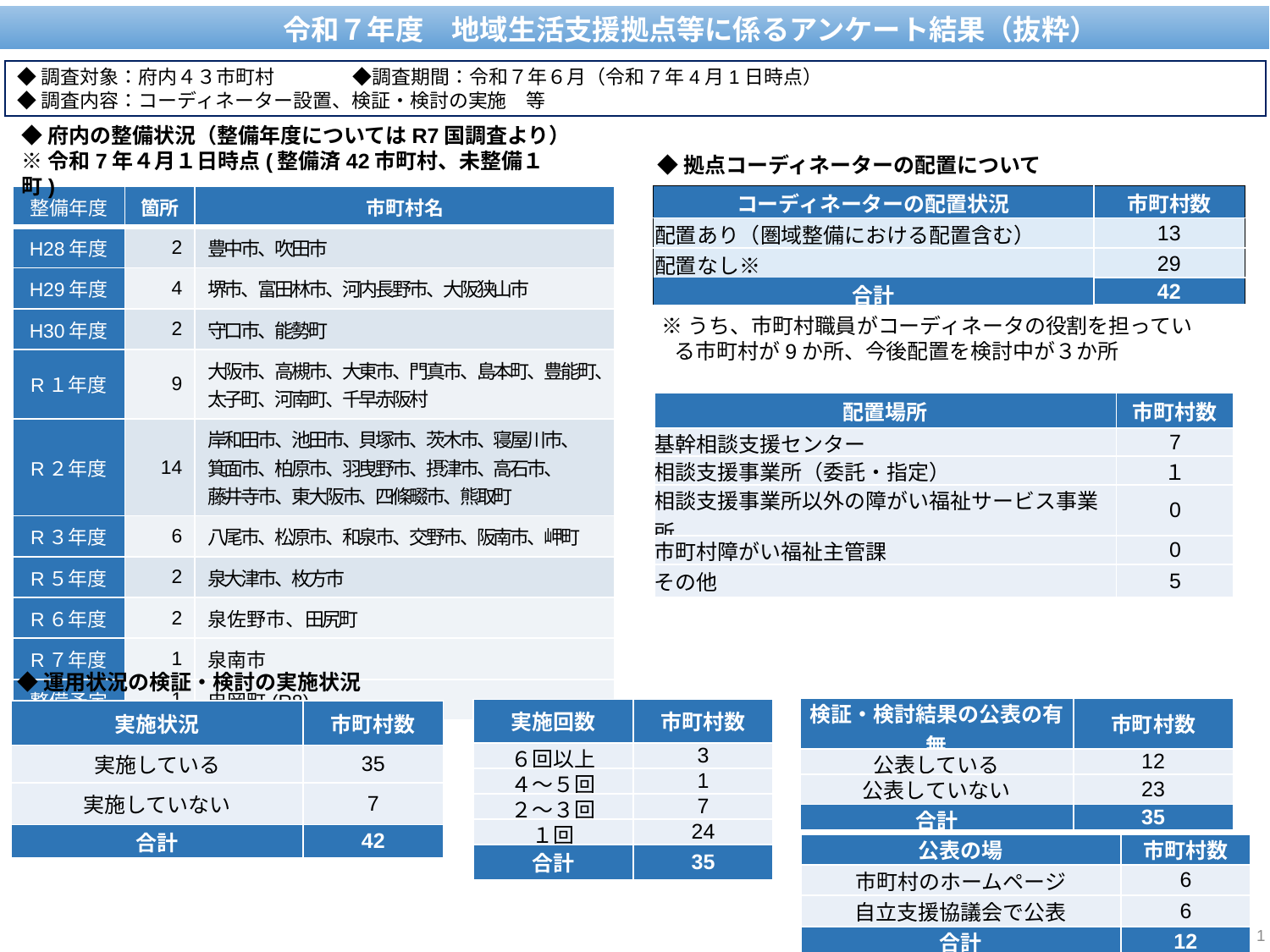

令和７年度　地域生活支援拠点等に係るアンケート結果（抜粋）
◆調査対象：府内４３市町村　　　　◆調査期間：令和７年６月（令和7年4月1日時点）
◆調査内容：コーディネーター設置、検証・検討の実施　等
◆府内の整備状況（整備年度についてはR7国調査より）
※令和7年４月１日時点(整備済42市町村、未整備１町)
◆拠点コーディネーターの配置について
| 整備年度 | 箇所 | 市町村名 |
| --- | --- | --- |
| H28年度 | 2 | 豊中市、吹田市 |
| H29年度 | 4 | 堺市、富田林市、河内長野市、大阪狭山市 |
| H30年度 | 2 | 守口市、能勢町 |
| R１年度 | 9 | 大阪市、高槻市、大東市、門真市、島本町、豊能町、 太子町、河南町、千早赤阪村 |
| R２年度 | 14 | 岸和田市、池田市、貝塚市、茨木市、寝屋川市、 箕面市、柏原市、羽曳野市、摂津市、高石市、 藤井寺市、東大阪市、四條畷市、熊取町 |
| R３年度 | 6 | 八尾市、松原市、和泉市、交野市、阪南市、岬町 |
| R５年度 | 2 | 泉大津市、枚方市 |
| R６年度 | 2 | 泉佐野市、田尻町 |
| R７年度 | 1 | 泉南市 |
| 整備予定 | 1 | 忠岡町(R8) |
| コーディネーターの配置状況 | 市町村数 |
| --- | --- |
| 配置あり（圏域整備における配置含む） | 13 |
| 配置なし※ | 29 |
| 合計 | 42 |
※うち、市町村職員がコーディネータの役割を担っている市町村が9か所、今後配置を検討中が３か所
| 配置場所 | 市町村数 |
| --- | --- |
| 基幹相談支援センター | 7 |
| 相談支援事業所（委託・指定） | １ |
| 相談支援事業所以外の障がい福祉サービス事業所 | 0 |
| 市町村障がい福祉主管課 | 0 |
| その他 | 5 |
◆運用状況の検証・検討の実施状況
| 検証・検討結果の公表の有無 | 市町村数 |
| --- | --- |
| 公表している | 12 |
| 公表していない | 23 |
| 合計 | 35 |
| 実施回数 | 市町村数 |
| --- | --- |
| ６回以上 | 3 |
| ４～５回 | 1 |
| ２～３回 | 7 |
| １回 | 24 |
| 合計 | 35 |
| 実施状況 | 市町村数 |
| --- | --- |
| 実施している | 35 |
| 実施していない | 7 |
| 合計 | 42 |
| 公表の場 | 市町村数 |
| --- | --- |
| 市町村のホームページ | 6 |
| 自立支援協議会で公表 | 6 |
| 合計 | 12 |
1